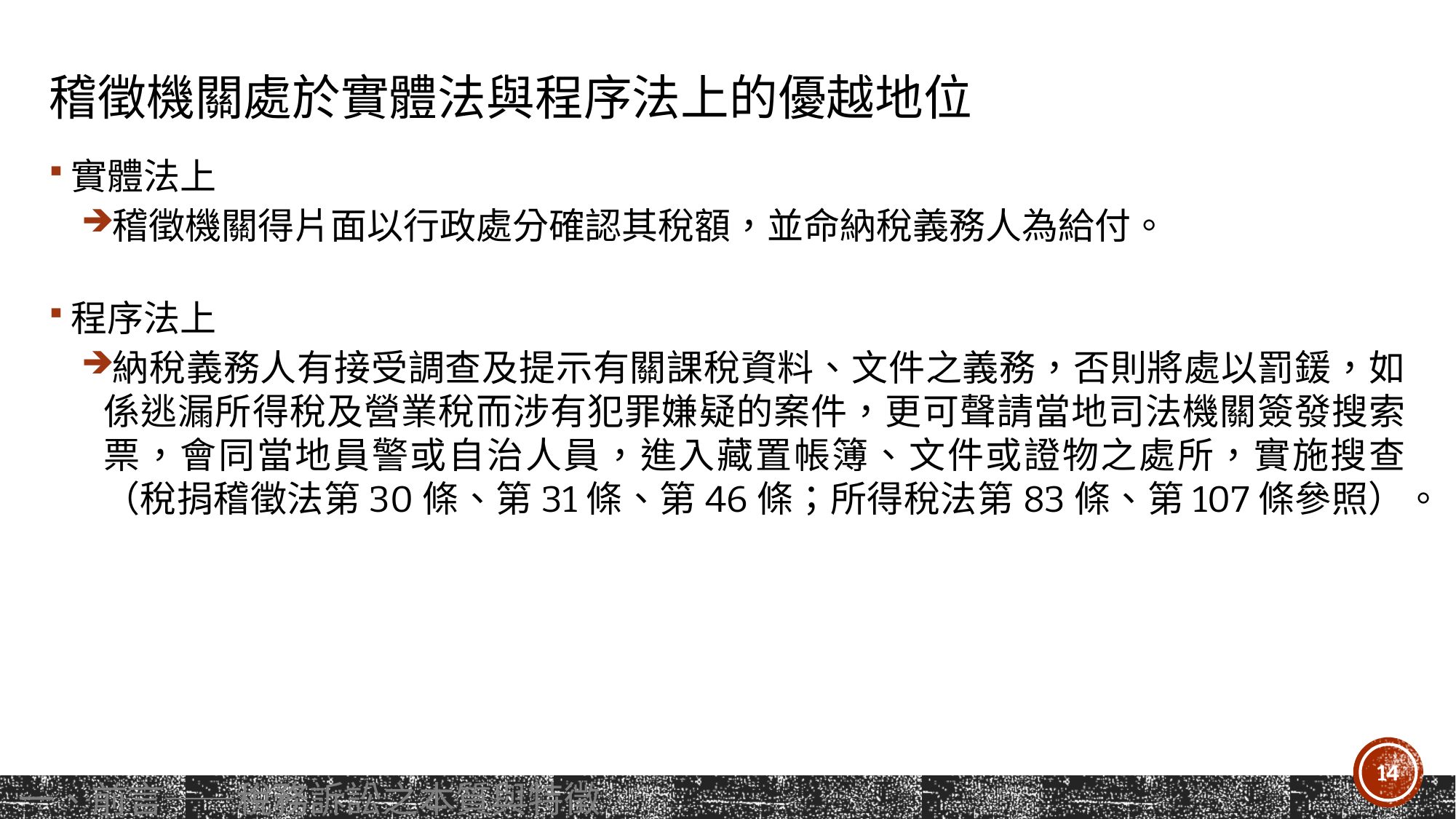

# 稽徵機關處於實體法與程序法上的優越地位
實體法上
稽徵機關得片面以行政處分確認其稅額，並命納稅義務人為給付。

程序法上
納稅義務人有接受調查及提示有關課稅資料、文件之義務，否則將處以罰鍰，如係逃漏所得稅及營業稅而涉有犯罪嫌疑的案件，更可聲請當地司法機關簽發搜索票，會同當地員警或自治人員，進入藏置帳簿、文件或證物之處所，實施搜查（稅捐稽徵法第30條、第31條、第46條；所得稅法第83條、第107條參照）。
14